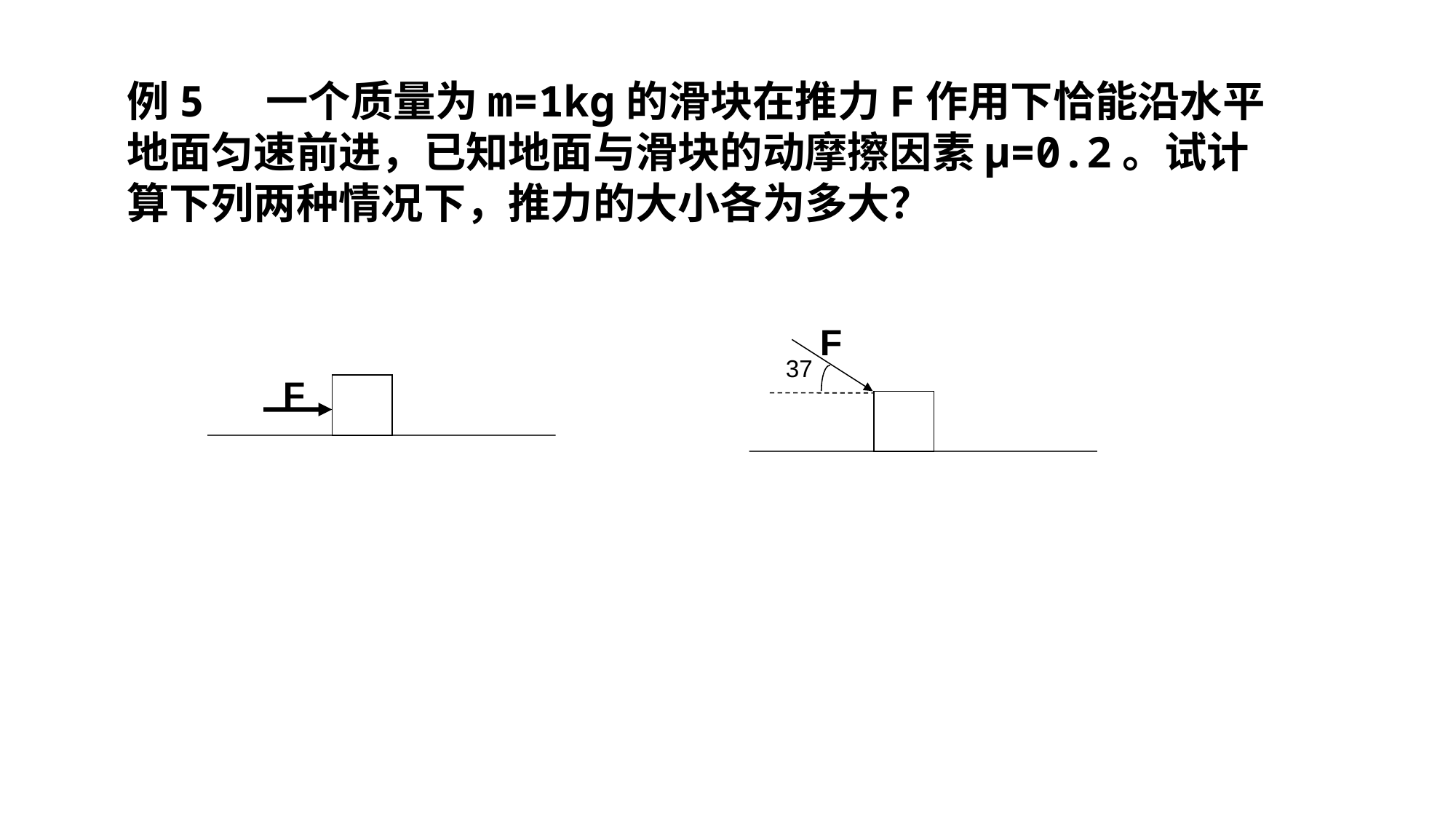

例5  一个质量为m=1kg的滑块在推力F作用下恰能沿水平地面匀速前进，已知地面与滑块的动摩擦因素μ=0.2。试计算下列两种情况下，推力的大小各为多大？
F

37

F